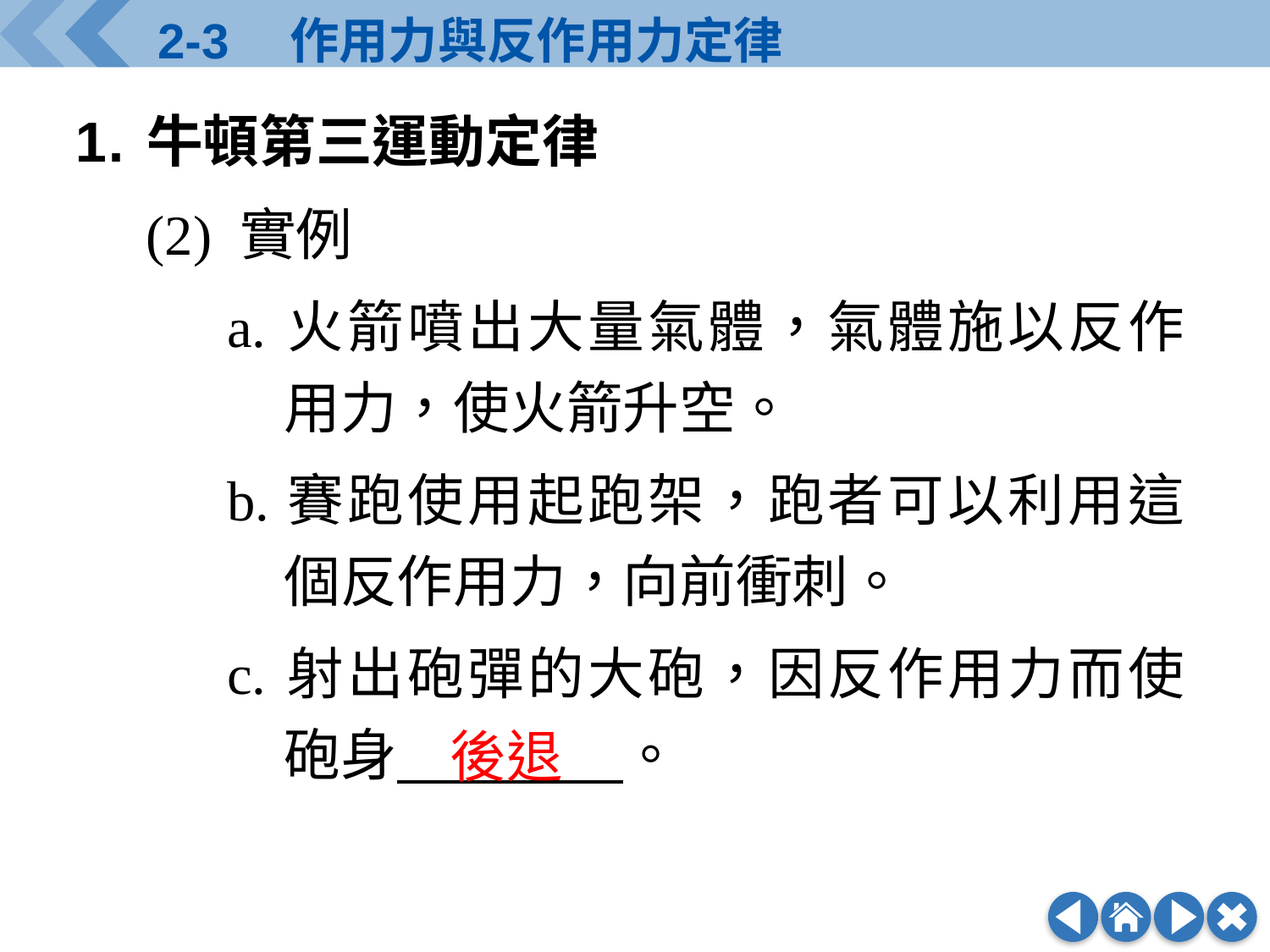

牛頓第三運動定律
(2) 實例
a.	火箭噴出大量氣體，氣體施以反作用力，使火箭升空。
b.	賽跑使用起跑架，跑者可以利用這個反作用力，向前衝刺。
c.	射出砲彈的大砲，因反作用力而使砲身　　　　。
後退